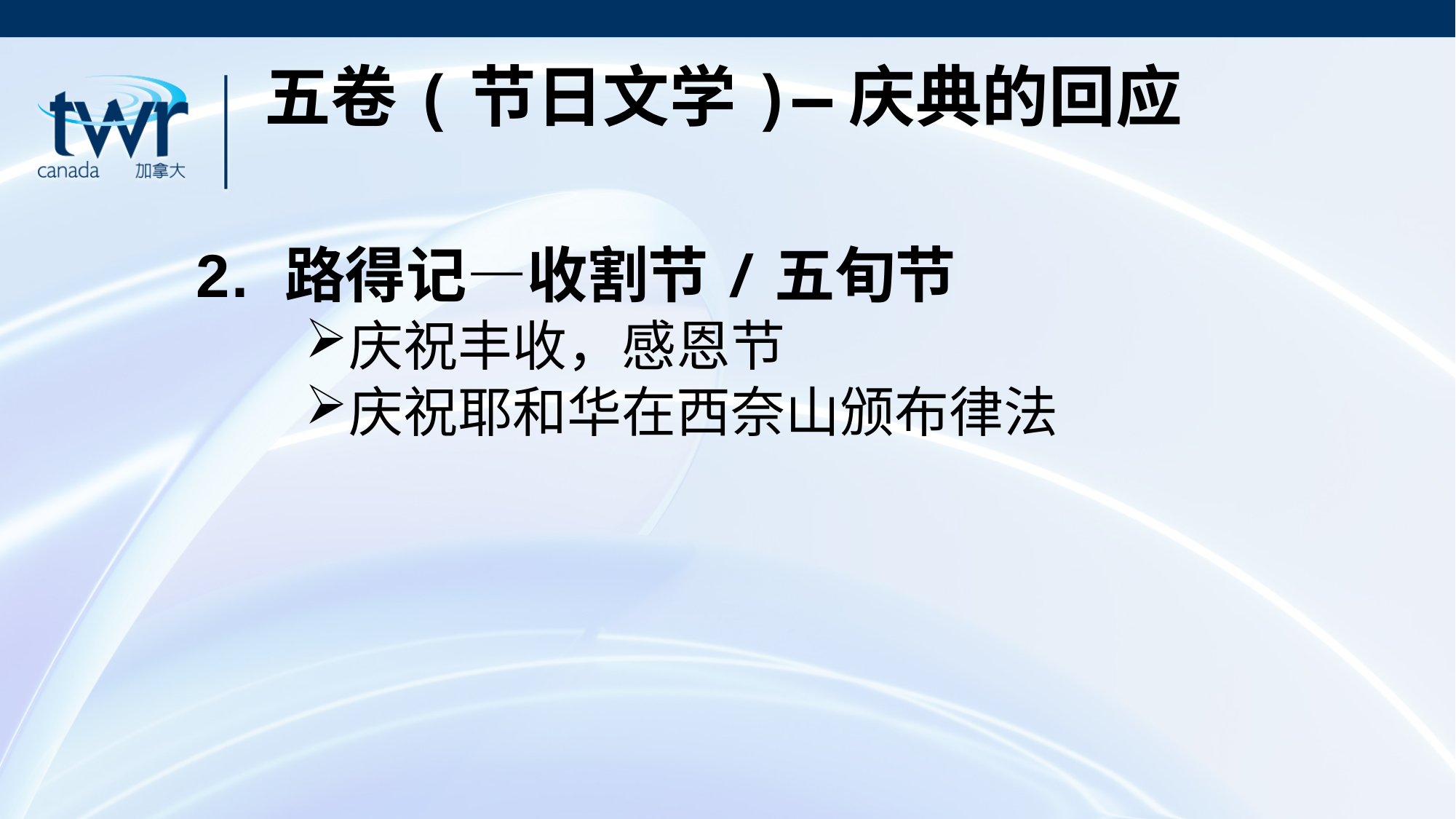

# 五卷(节日文学)—庆典的回应
路得记—收割节/五旬节
庆祝丰收，感恩节
庆祝耶和华在西奈山颁布律法